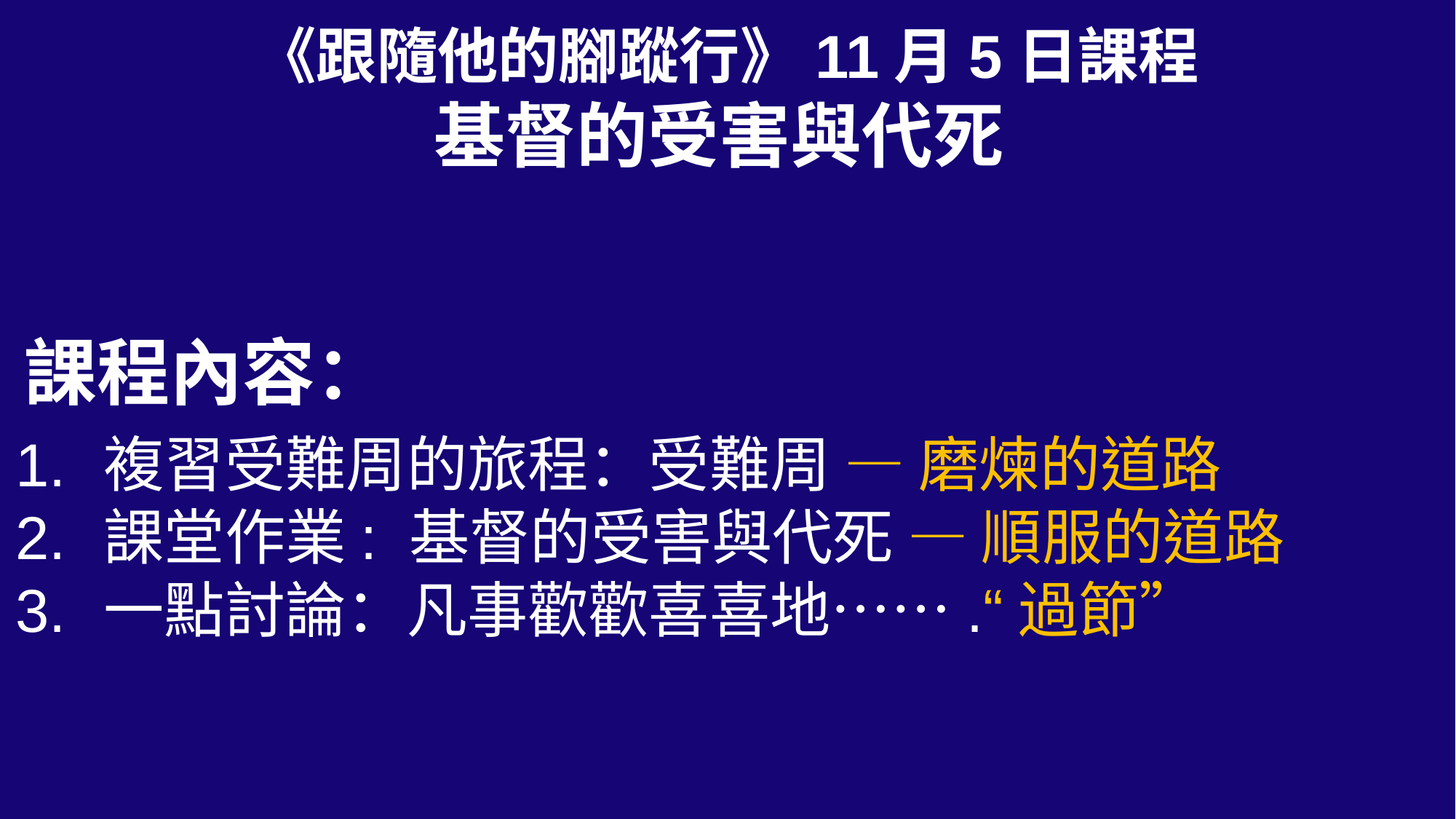

《跟隨他的腳蹤行》11月5日課程
基督的受害與代死
課程內容：
複習受難周的旅程：受難周 — 磨煉的道路
課堂作業: 基督的受害與代死 — 順服的道路
一點討論：凡事歡歡喜喜地…….“過節”